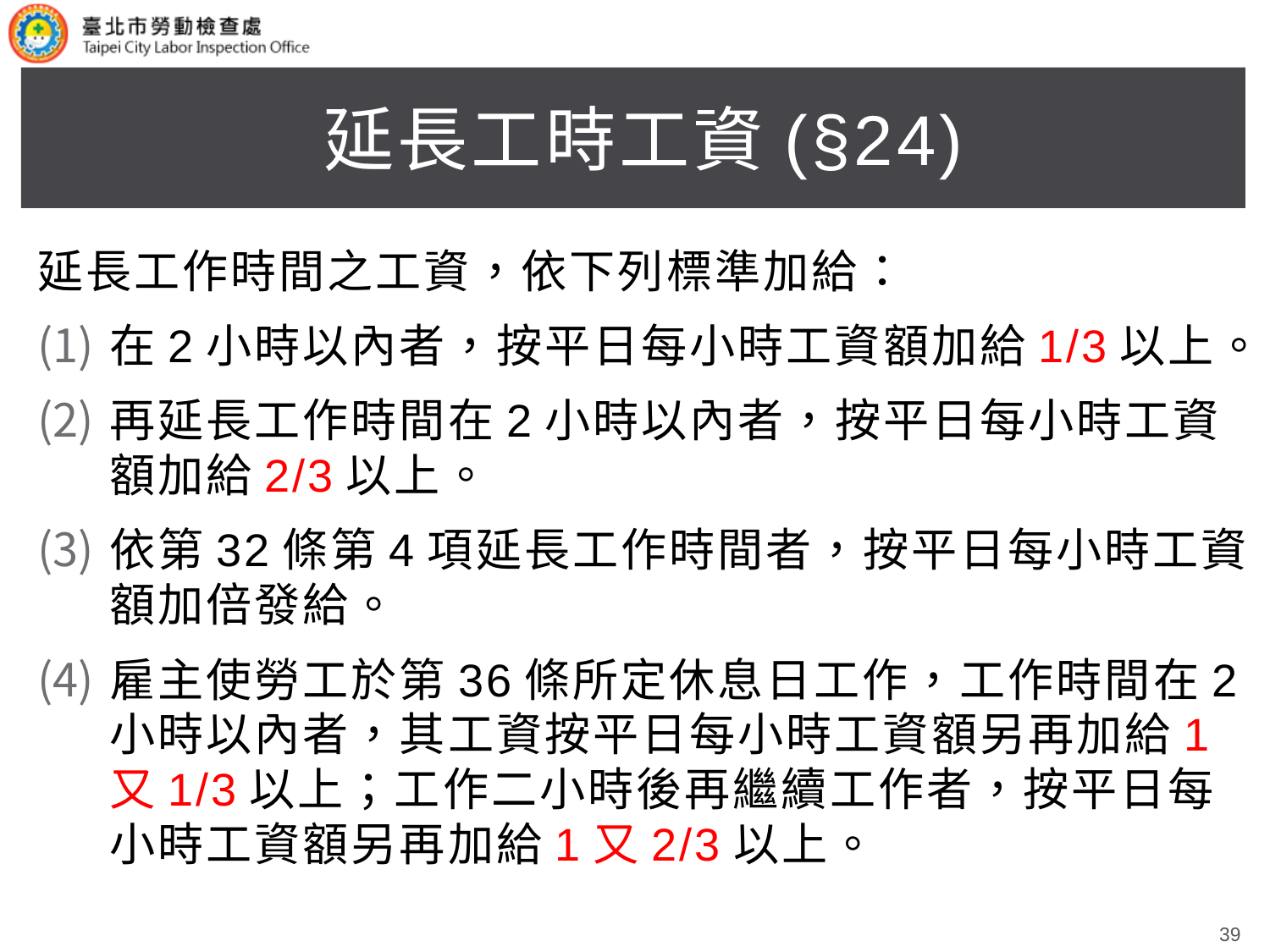

# 延長工時工資(§24)
延長工作時間之工資，依下列標準加給：
在2小時以內者，按平日每小時工資額加給1/3以上。
再延長工作時間在2小時以內者，按平日每小時工資額加給2/3以上。
依第32條第4項延長工作時間者，按平日每小時工資額加倍發給。
雇主使勞工於第36條所定休息日工作，工作時間在2小時以內者，其工資按平日每小時工資額另再加給1又1/3以上；工作二小時後再繼續工作者，按平日每小時工資額另再加給1又2/3以上。
39